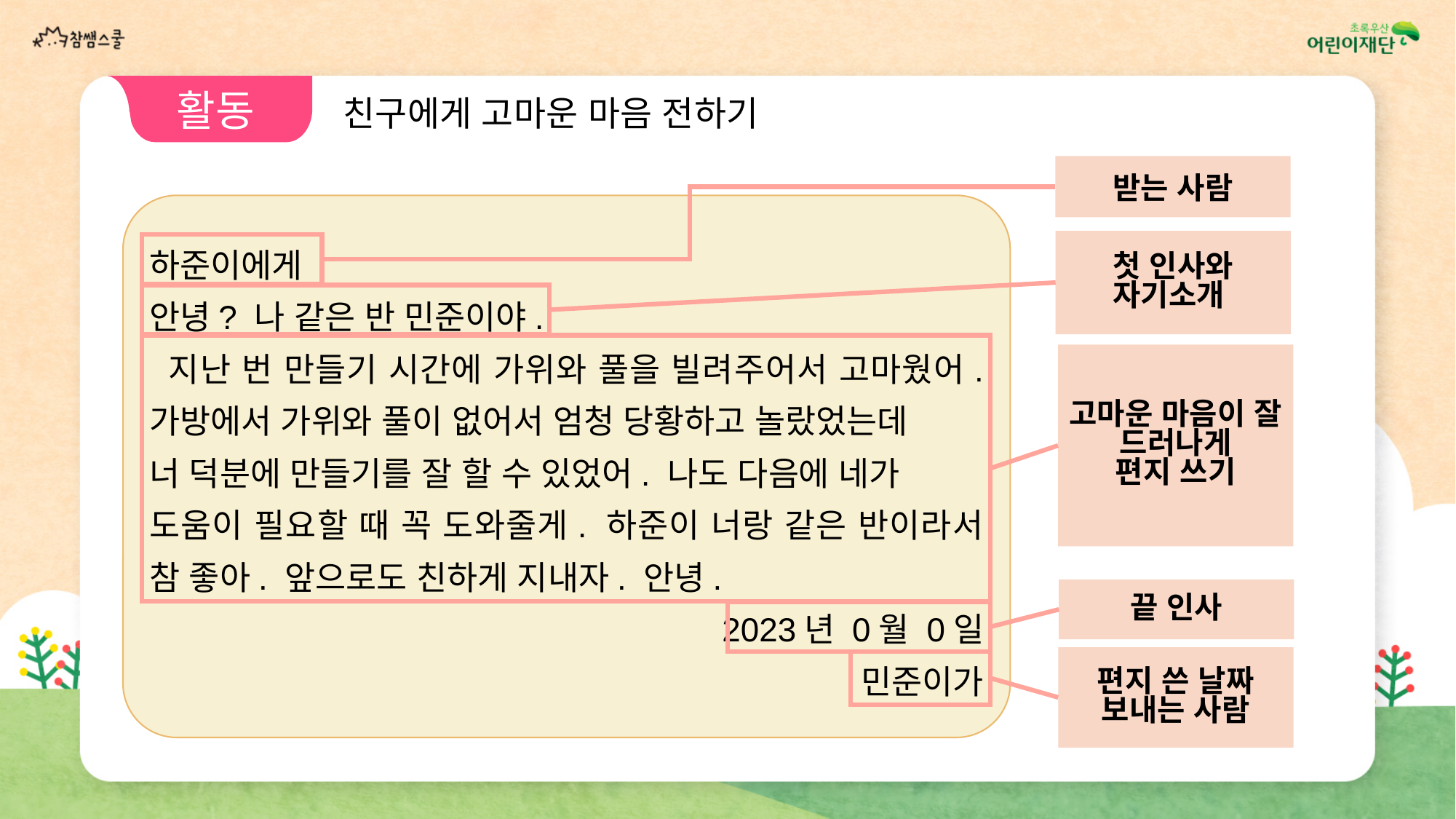

활동3
친구에게 고마운 마음 전하기
받는 사람
하준이에게
안녕? 나 같은 반 민준이야.
 지난 번 만들기 시간에 가위와 풀을 빌려주어서 고마웠어. 가방에서 가위와 풀이 없어서 엄청 당황하고 놀랐었는데
너 덕분에 만들기를 잘 할 수 있었어. 나도 다음에 네가
도움이 필요할 때 꼭 도와줄게. 하준이 너랑 같은 반이라서 참 좋아. 앞으로도 친하게 지내자. 안녕.
2023년 0월 0일
민준이가
첫 인사와
자기소개

고마운 마음이 잘 드러나게
편지 쓰기
끝 인사

편지 쓴 날짜
보내는 사람